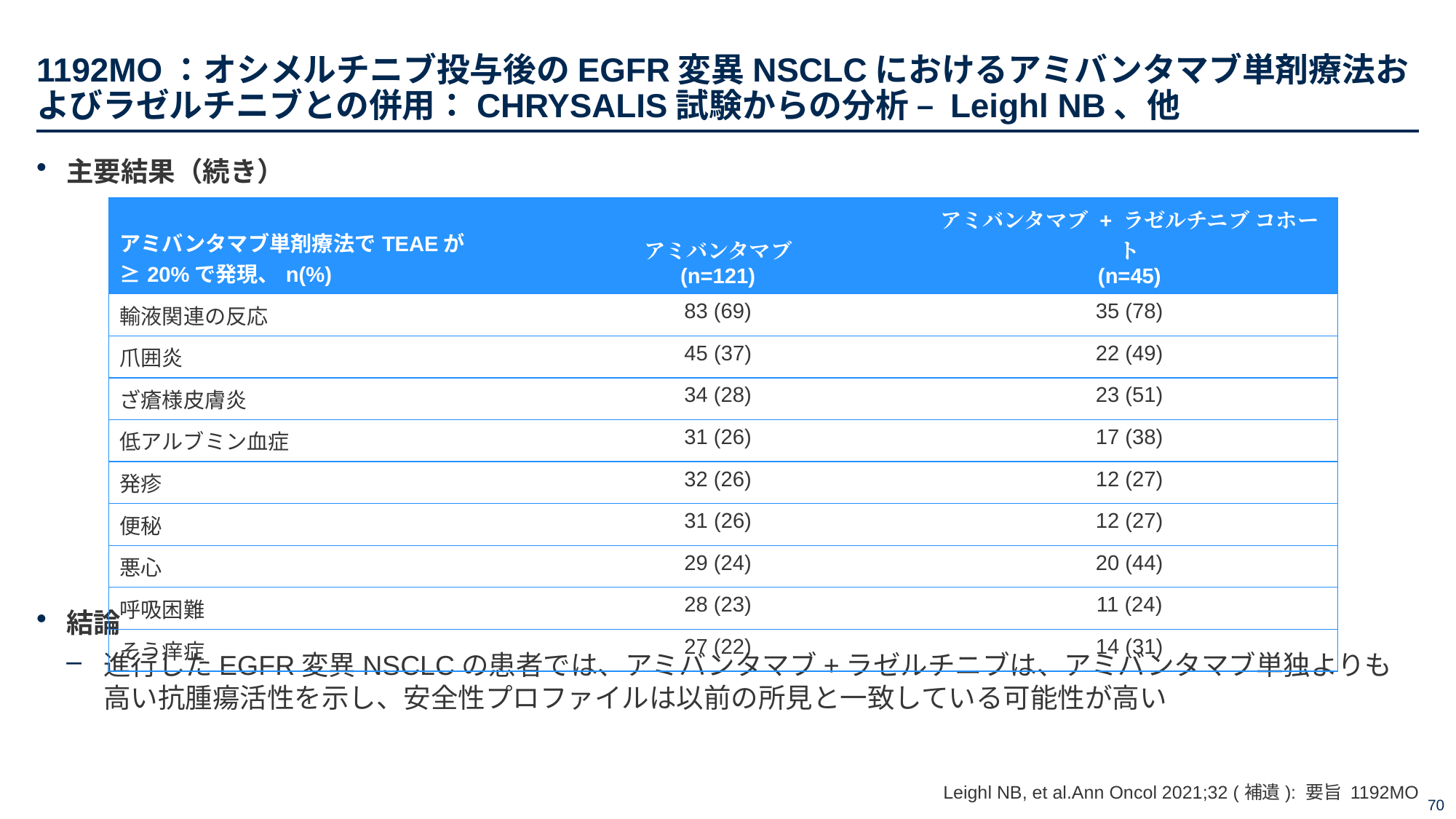

# 1192MO：オシメルチニブ投与後のEGFR変異NSCLCにおけるアミバンタマブ単剤療法およびラゼルチニブとの併用：CHRYSALIS試験からの分析 – Leighl NB、他
主要結果（続き）
結論
進行したEGFR変異NSCLCの患者では、アミバンタマブ+ラゼルチニブは、アミバンタマブ単独よりも高い抗腫瘍活性を示し、安全性プロファイルは以前の所見と一致している可能性が高い
| アミバンタマブ単剤療法でTEAEが≥20%で発現、n(%) | アミバンタマブ (n=121) | アミバンタマブ + ラゼルチニブ コホート (n=45) |
| --- | --- | --- |
| 輸液関連の反応 | 83 (69) | 35 (78) |
| 爪囲炎 | 45 (37) | 22 (49) |
| ざ瘡様皮膚炎 | 34 (28) | 23 (51) |
| 低アルブミン血症 | 31 (26) | 17 (38) |
| 発疹 | 32 (26) | 12 (27) |
| 便秘 | 31 (26) | 12 (27) |
| 悪心 | 29 (24) | 20 (44) |
| 呼吸困難 | 28 (23) | 11 (24) |
| そう痒症 | 27 (22) | 14 (31) |
Leighl NB, et al.Ann Oncol 2021;32 (補遺): 要旨 1192MO